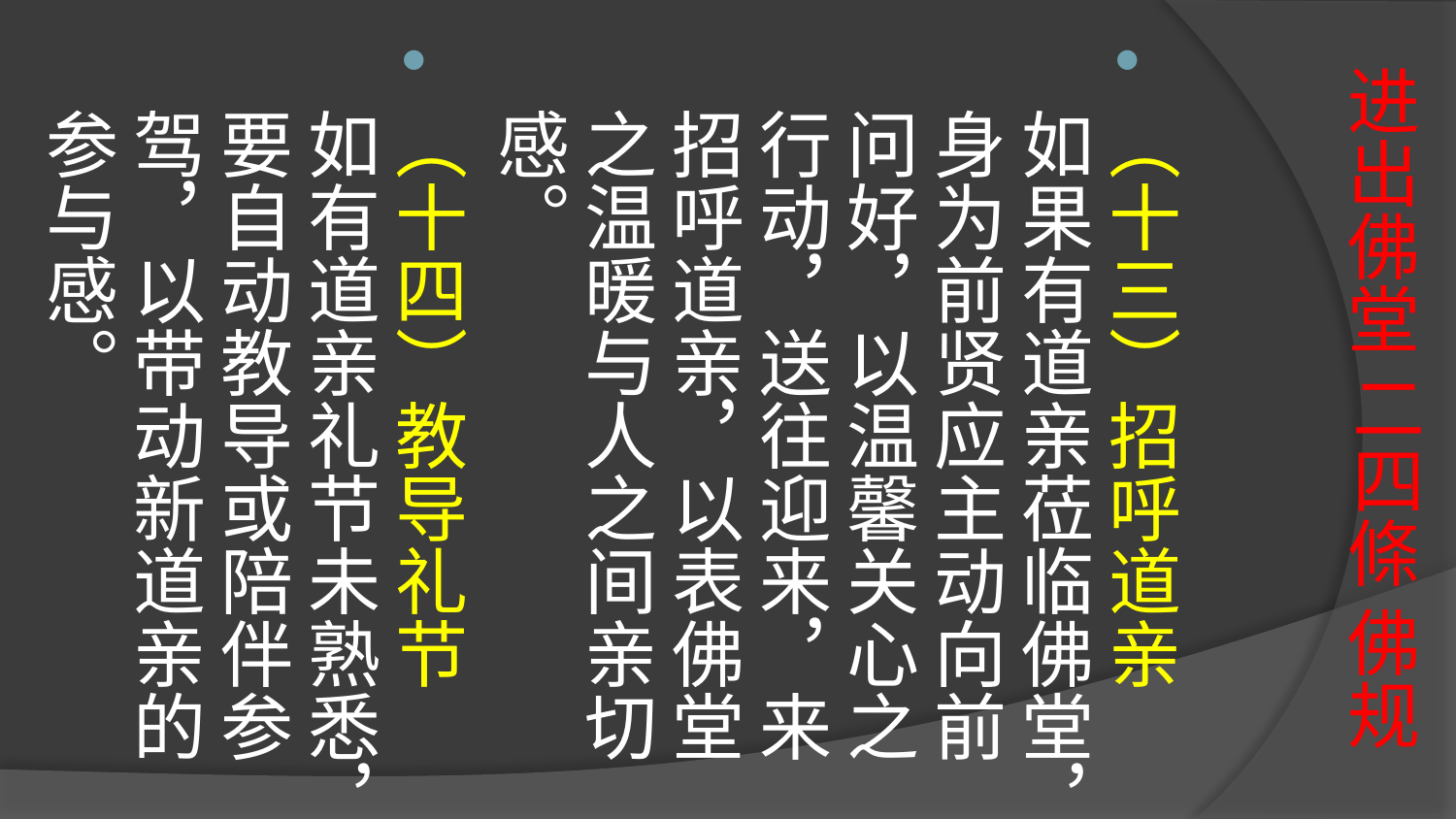

# 进出佛堂 二四條 佛规
（十三）招呼道亲
如果有道亲莅临佛堂，身为前贤应主动向前问好，以温馨关心之行动，送往迎来，来招呼道亲，以表佛堂之温暖与人之间亲切感。
（十四）教导礼节
如有道亲礼节未熟悉，要自动教导或陪伴参驾，以带动新道亲的参与感。